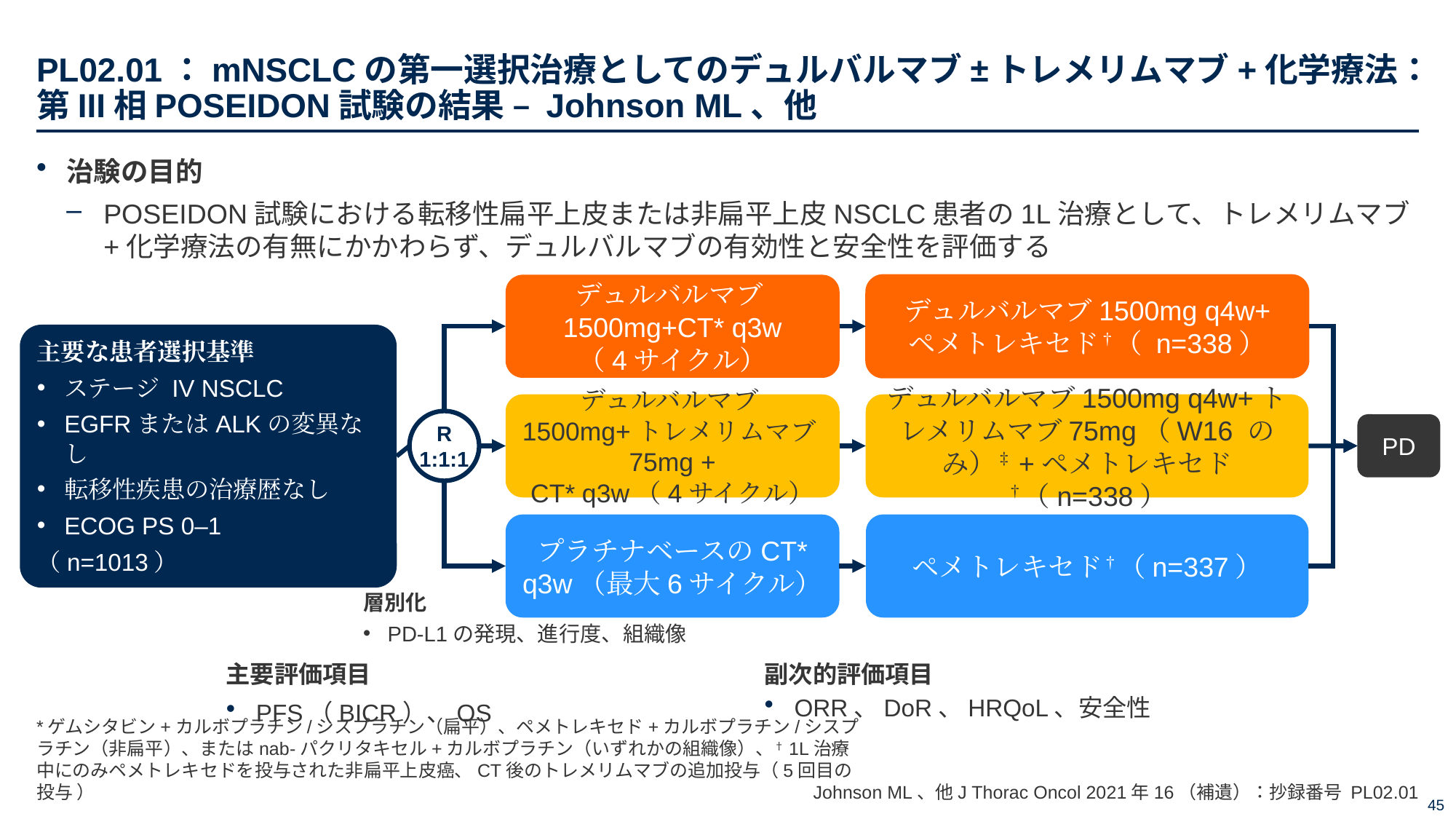

# PL02.01：mNSCLCの第一選択治療としてのデュルバルマブ±トレメリムマブ+化学療法：第III相POSEIDON試験の結果 – Johnson ML、他
治験の目的
POSEIDON試験における転移性扁平上皮または非扁平上皮NSCLC患者の1L治療として、トレメリムマブ+化学療法の有無にかかわらず、デュルバルマブの有効性と安全性を評価する
デュルバルマブ1500mg q4w+
ペメトレキセド†（ n=338）
デュルバルマブ1500mg+CT* q3w
（4サイクル）
主要な患者選択基準
ステージ IV NSCLC
EGFRまたはALKの変異なし
転移性疾患の治療歴なし
ECOG PS 0–1
（n=1013）
デュルバルマブ1500mg+トレメリムマブ75mg +
CT* q3w（4サイクル）
デュルバルマブ1500mg q4w+トレメリムマブ75mg（W16 のみ）‡+ペメトレキセド†（n=338）
R
1:1:1
PD
プラチナベースのCT* q3w（最大6サイクル）
ペメトレキセド†（n=337）
層別化
PD-L1の発現、進行度、組織像
主要評価項目
PFS（BICR）、OS
副次的評価項目
ORR、DoR、HRQoL、安全性
*ゲムシタビン+カルボプラチン/シスプラチン（扁平）、ペメトレキセド+カルボプラチン/シスプラチン（非扁平）、またはnab-パクリタキセル+カルボプラチン（いずれかの組織像）、†1L治療中にのみペメトレキセドを投与された非扁平上皮癌、CT後のトレメリムマブの追加投与（5回目の投与 ）
Johnson ML、他J Thorac Oncol 2021年16（補遺）：抄録番号 PL02.01